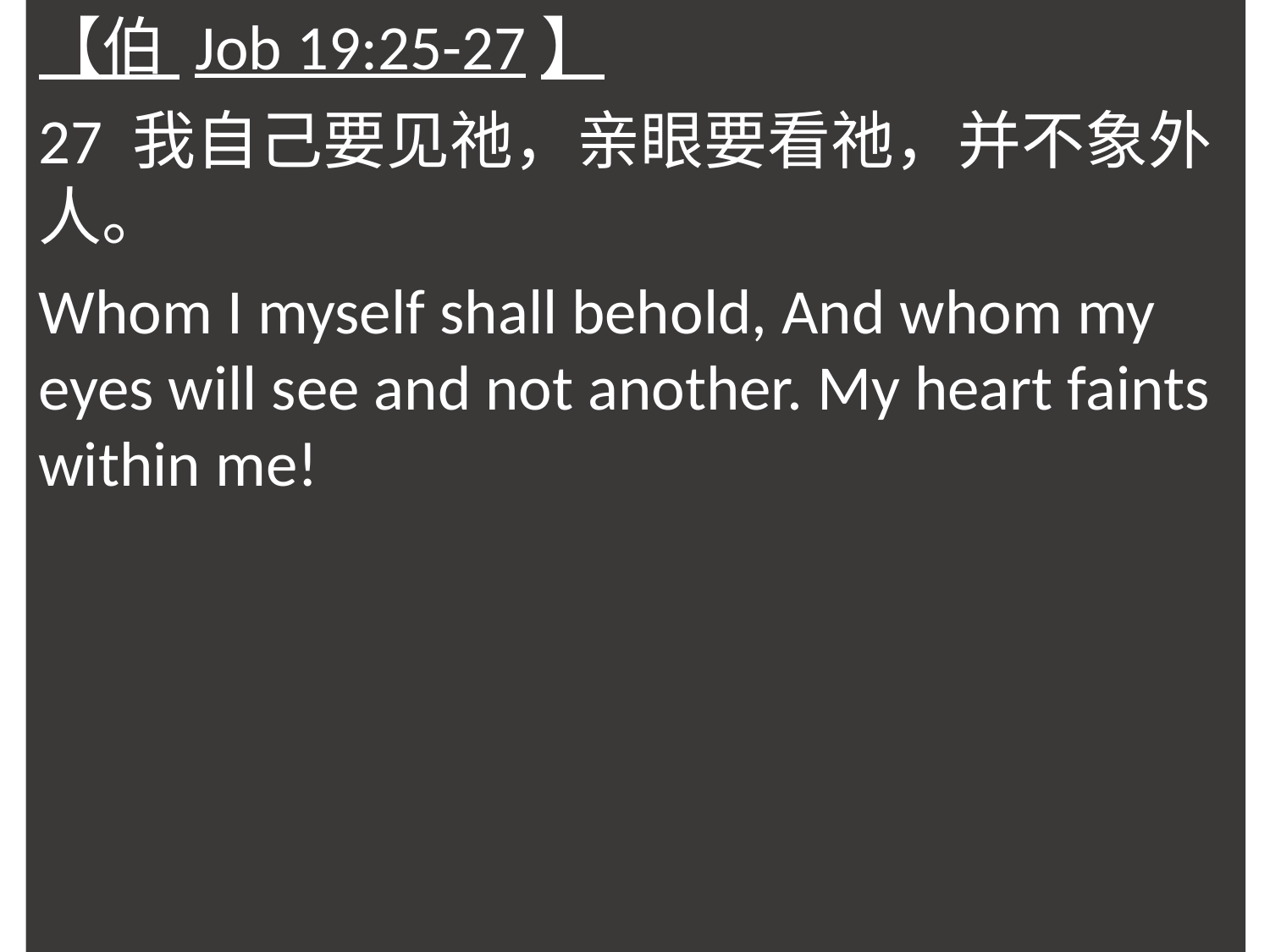

【伯 Job 19:25-27】
27 我自己要见祂，亲眼要看祂，并不象外人。
Whom I myself shall behold, And whom my eyes will see and not another. My heart faints within me!